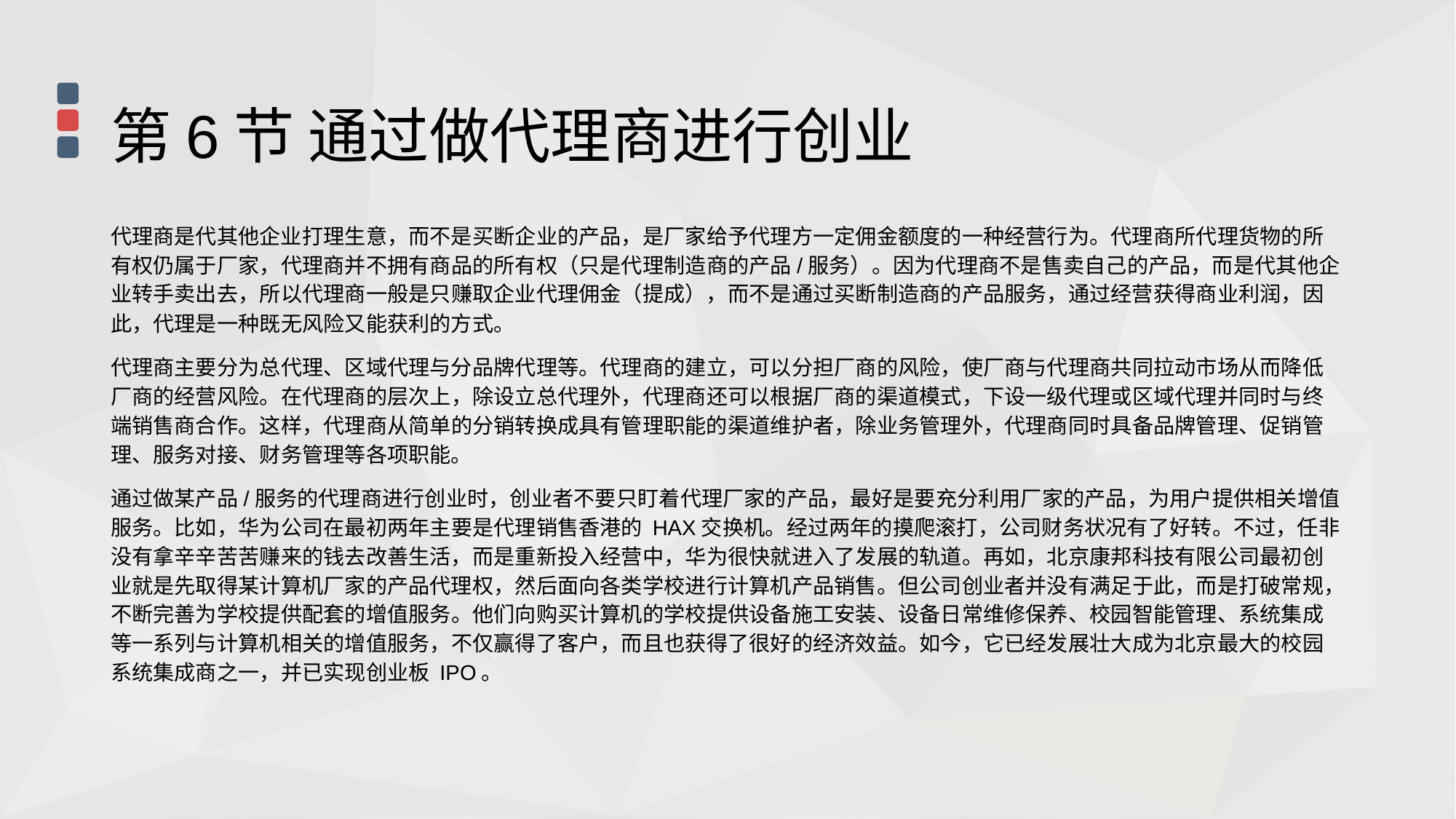

第6节 通过做代理商进行创业
代理商是代其他企业打理生意，而不是买断企业的产品，是厂家给予代理方一定佣金额度的一种经营行为。代理商所代理货物的所有权仍属于厂家，代理商并不拥有商品的所有权（只是代理制造商的产品/服务）。因为代理商不是售卖自己的产品，而是代其他企业转手卖出去，所以代理商一般是只赚取企业代理佣金（提成），而不是通过买断制造商的产品服务，通过经营获得商业利润，因此，代理是一种既无风险又能获利的方式。
代理商主要分为总代理、区域代理与分品牌代理等。代理商的建立，可以分担厂商的风险，使厂商与代理商共同拉动市场从而降低厂商的经营风险。在代理商的层次上，除设立总代理外，代理商还可以根据厂商的渠道模式，下设一级代理或区域代理并同时与终端销售商合作。这样，代理商从简单的分销转换成具有管理职能的渠道维护者，除业务管理外，代理商同时具备品牌管理、促销管理、服务对接、财务管理等各项职能。
通过做某产品/服务的代理商进行创业时，创业者不要只盯着代理厂家的产品，最好是要充分利用厂家的产品，为用户提供相关增值服务。比如，华为公司在最初两年主要是代理销售香港的 HAX交换机。经过两年的摸爬滚打，公司财务状况有了好转。不过，任非没有拿辛辛苦苦赚来的钱去改善生活，而是重新投入经营中，华为很快就进入了发展的轨道。再如，北京康邦科技有限公司最初创业就是先取得某计算机厂家的产品代理权，然后面向各类学校进行计算机产品销售。但公司创业者并没有满足于此，而是打破常规，不断完善为学校提供配套的增值服务。他们向购买计算机的学校提供设备施工安装、设备日常维修保养、校园智能管理、系统集成等一系列与计算机相关的增值服务，不仅赢得了客户，而且也获得了很好的经济效益。如今，它已经发展壮大成为北京最大的校园系统集成商之一，并已实现创业板 IPO。